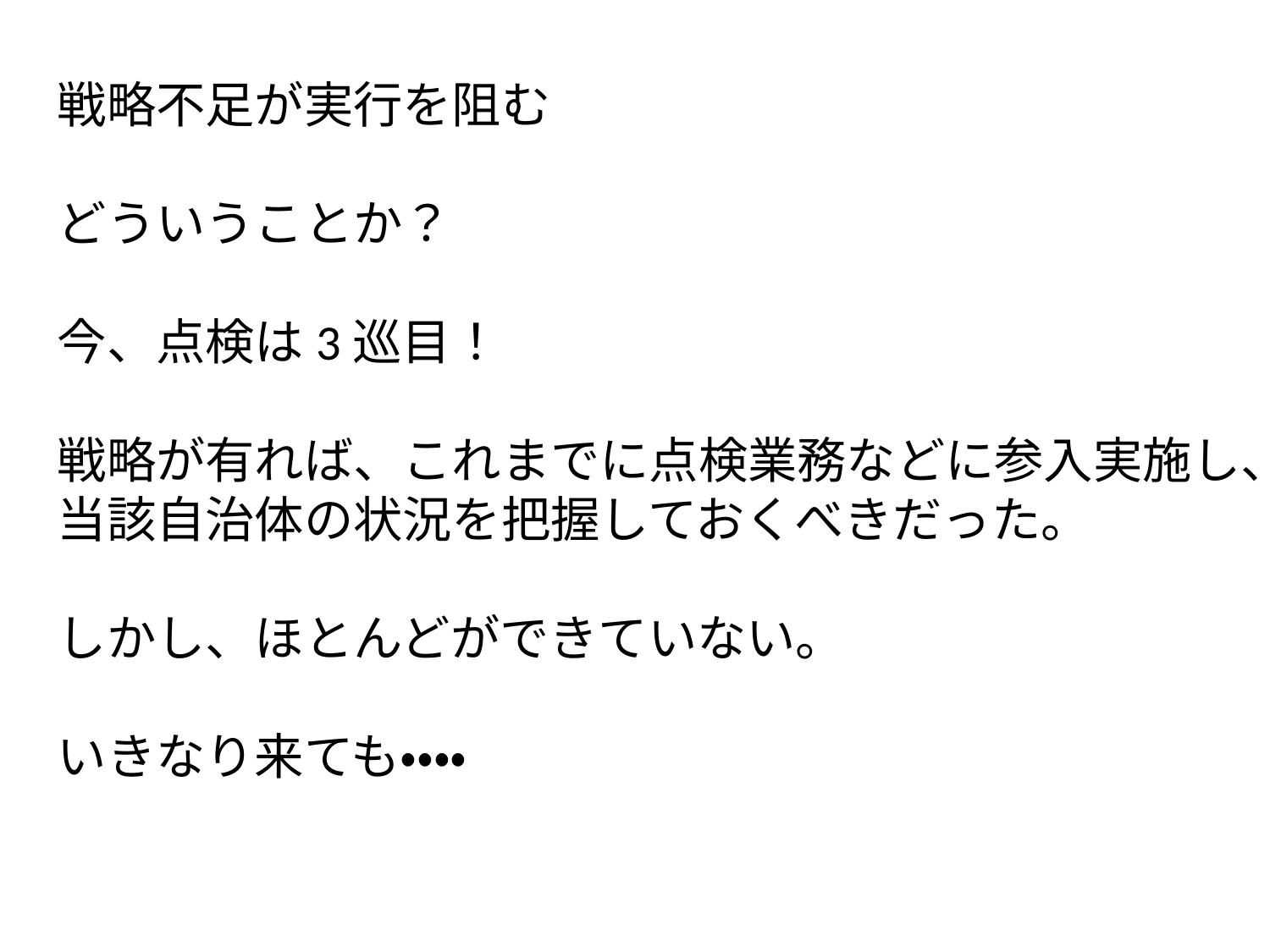

戦略不足が実行を阻む

どういうことか？

今、点検は3巡目！

戦略が有れば、これまでに点検業務などに参入実施し、
当該自治体の状況を把握しておくべきだった。

しかし、ほとんどができていない。

いきなり来ても・・・・